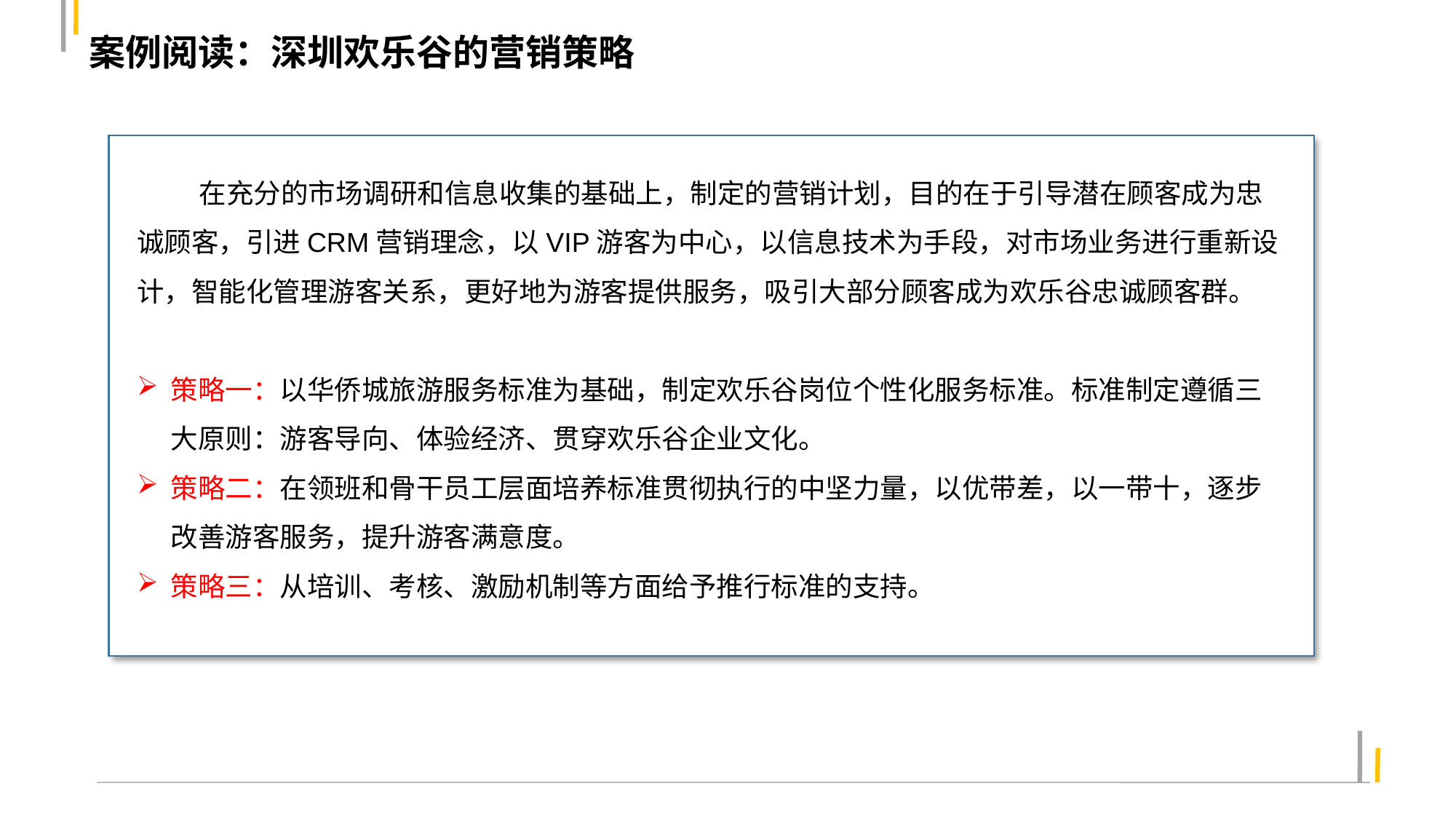

案例阅读：深圳欢乐谷的营销策略
策略一：以华侨城旅游服务标准为基础，制定欢乐谷岗位个性化服务标准。标准制定遵循三大原则：游客导向、体验经济、贯穿欢乐谷企业文化。
策略二：在领班和骨干员工层面培养标准贯彻执行的中坚力量，以优带差，以一带十，逐步改善游客服务，提升游客满意度。
策略三：从培训、考核、激励机制等方面给予推行标准的支持。
         在充分的市场调研和信息收集的基础上，制定的营销计划，目的在于引导潜在顾客成为忠诚顾客，引进CRM营销理念，以VIP游客为中心，以信息技术为手段，对市场业务进行重新设计，智能化管理游客关系，更好地为游客提供服务，吸引大部分顾客成为欢乐谷忠诚顾客群。

策略一：以华侨城旅游服务标准为基础，制定欢乐谷岗位个性化服务标准。标准制定遵循三大原则：游客导向、体验经济、贯穿欢乐谷企业文化。
策略二：在领班和骨干员工层面培养标准贯彻执行的中坚力量，以优带差，以一带十，逐步改善游客服务，提升游客满意度。
策略三：从培训、考核、激励机制等方面给予推行标准的支持。